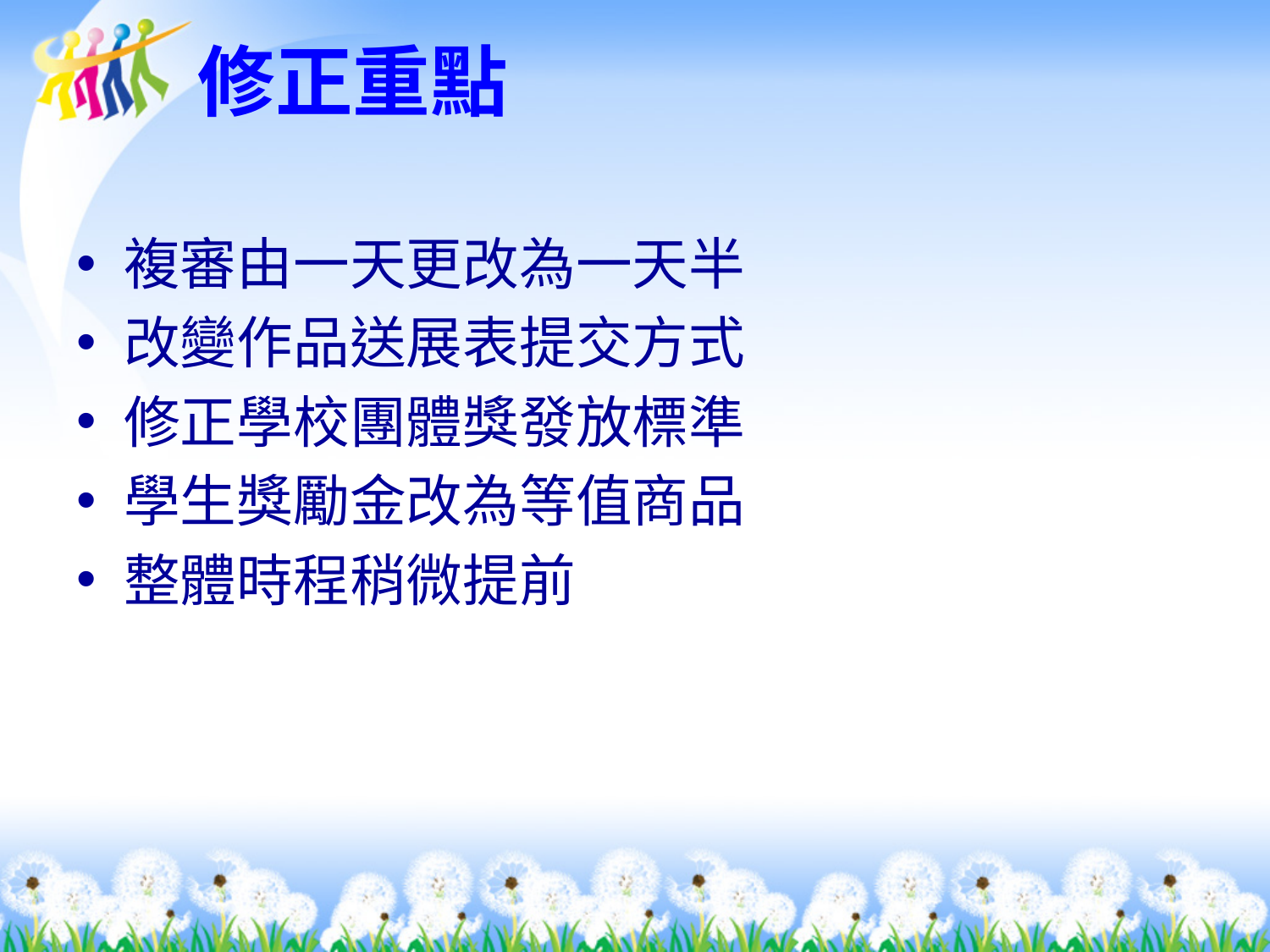

# 修正重點
複審由一天更改為一天半
改變作品送展表提交方式
修正學校團體獎發放標準
學生獎勵金改為等值商品
整體時程稍微提前